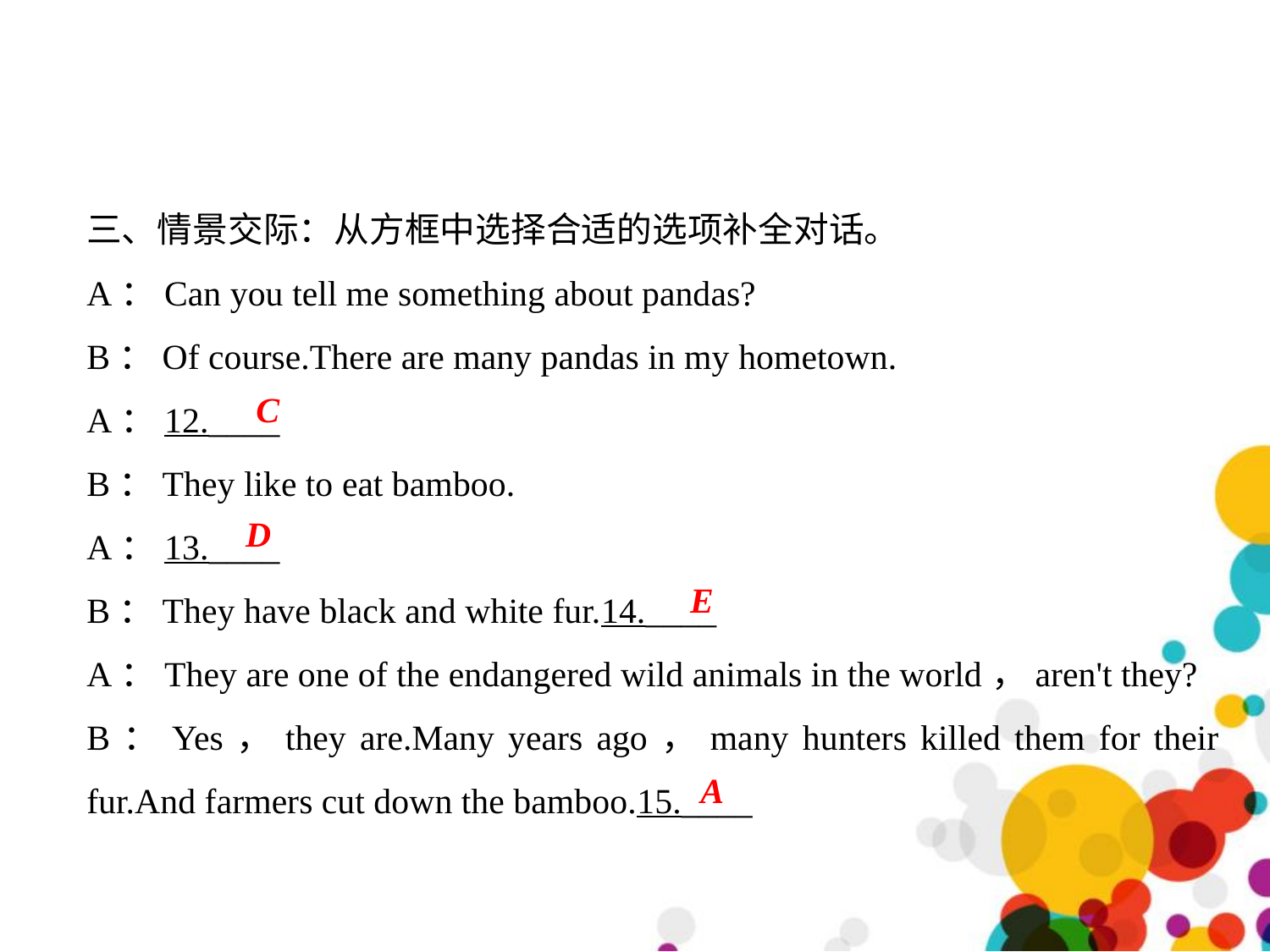

三、情景交际：从方框中选择合适的选项补全对话。
A：Can you tell me something about pandas?
B：Of course.There are many pandas in my hometown.
A：12.____
B：They like to eat bamboo.
A：13.____
B：They have black and white fur.14.____
A：They are one of the endangered wild animals in the world，aren't they?
B：Yes，they are.Many years ago，many hunters killed them for their fur.And farmers cut down the bamboo.15.____
C
D
E
A